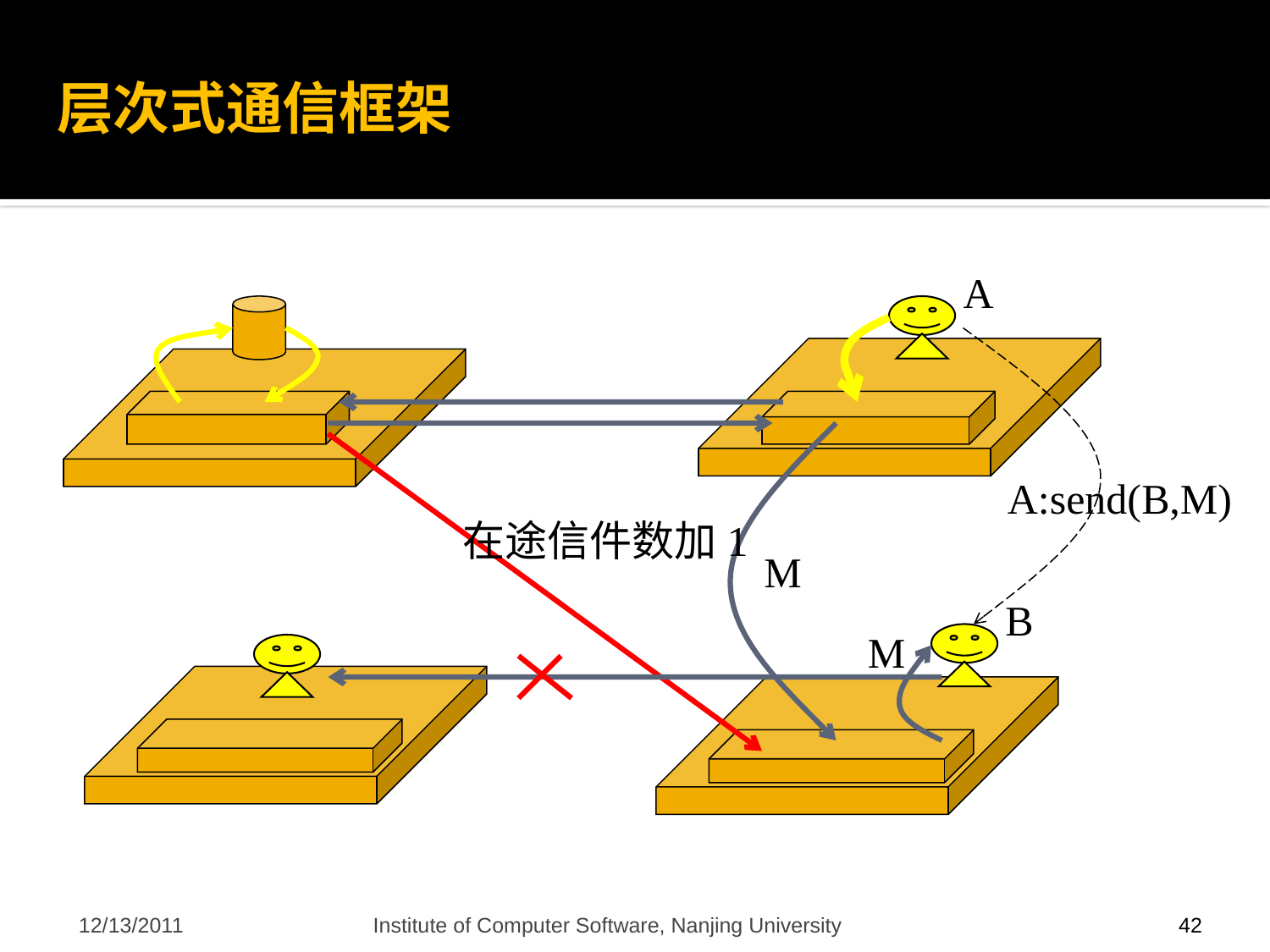

# 层次式通信框架
A

在途信件数加1

M
A:send(B,M)
B
M

42
12/13/2011
Institute of Computer Software, Nanjing University
42